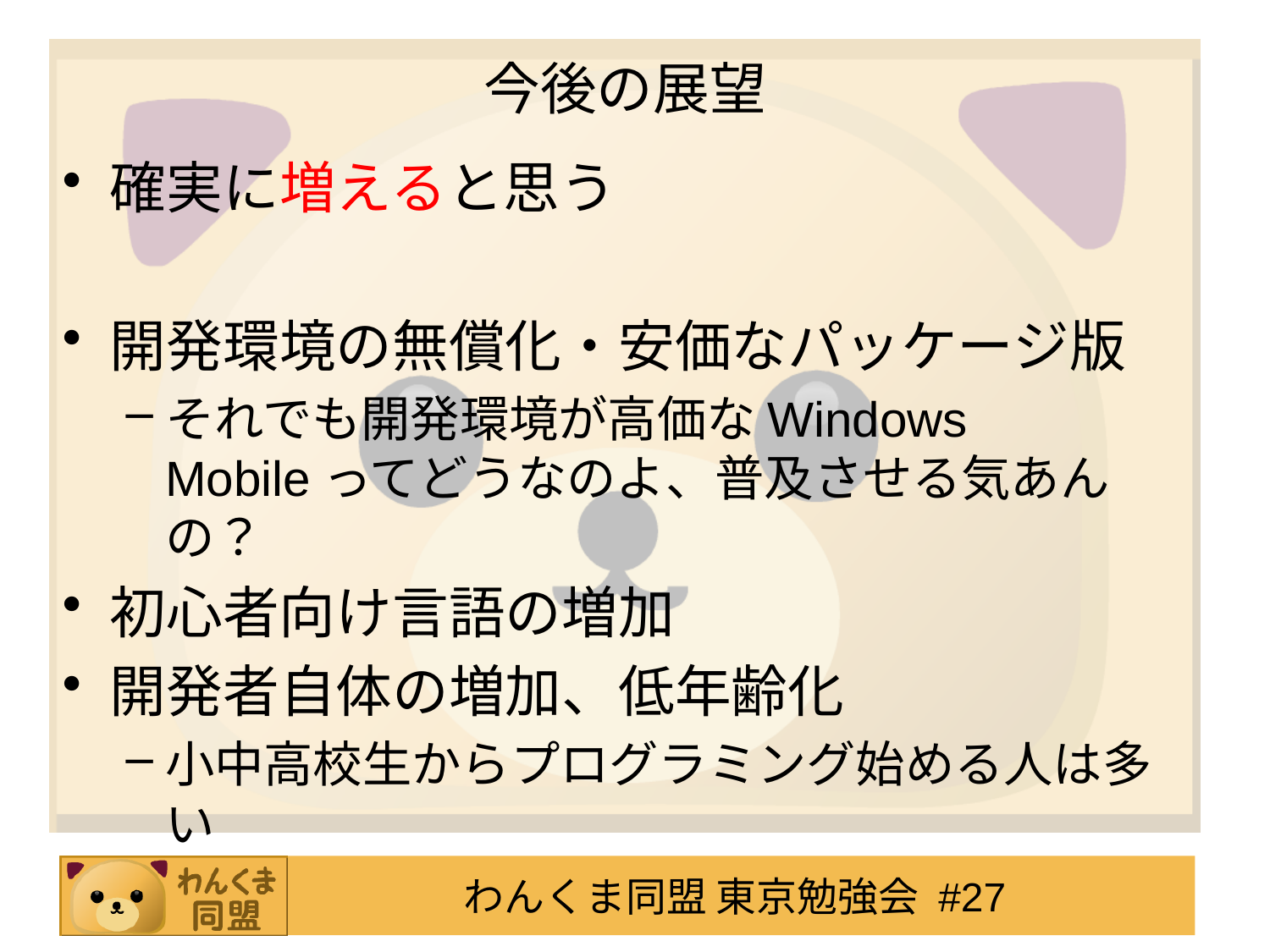

# 今後の展望
確実に増えると思う

開発環境の無償化・安価なパッケージ版
それでも開発環境が高価なWindows Mobileってどうなのよ、普及させる気あんの？
初心者向け言語の増加
開発者自体の増加、低年齢化
小中高校生からプログラミング始める人は多い